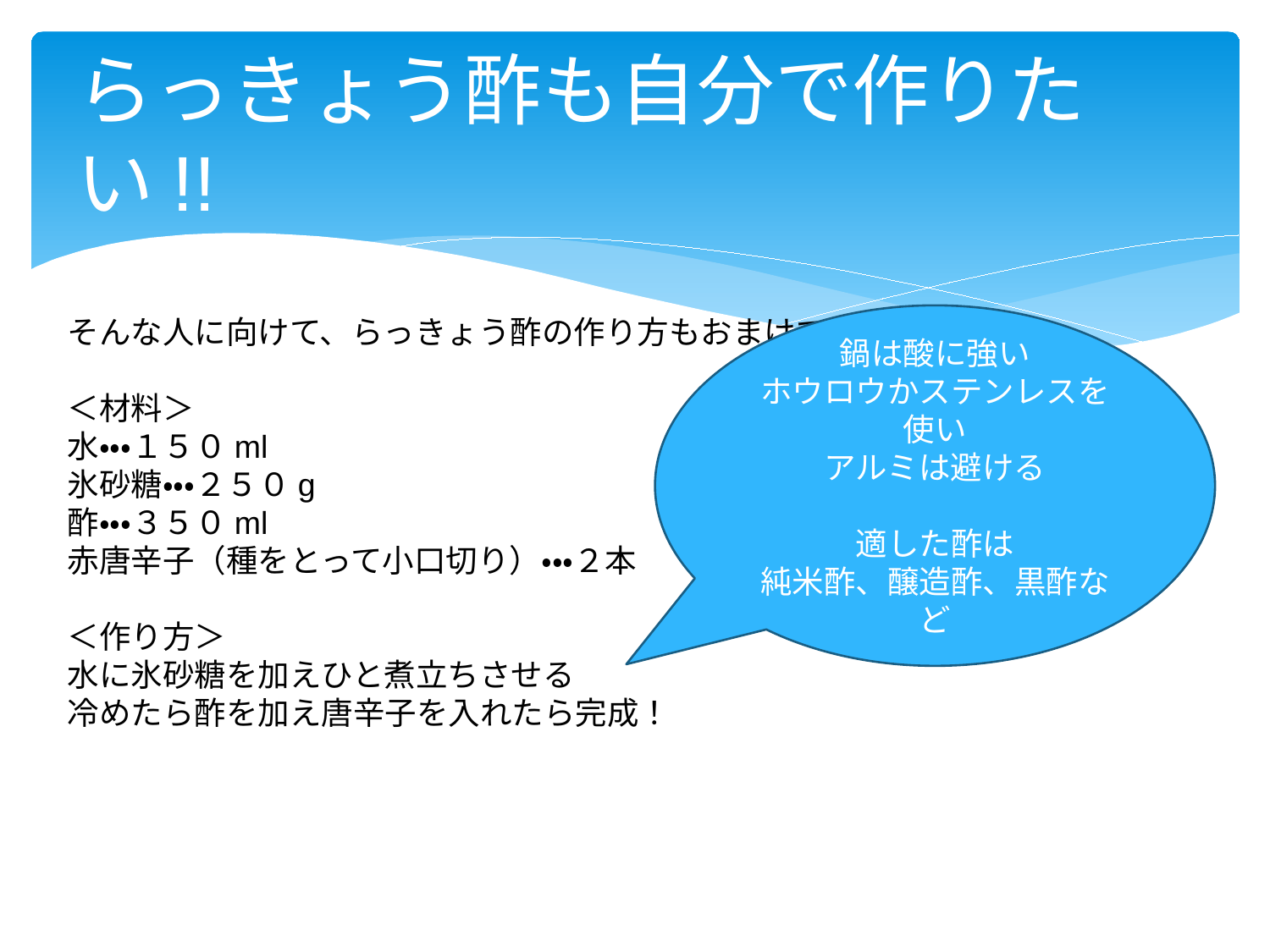

# らっきょう酢も自分で作りたい!!
鍋は酸に強い
ホウロウかステンレスを使い
アルミは避ける

適した酢は
純米酢、醸造酢、黒酢など
そんな人に向けて、らっきょう酢の作り方もおまけで

＜材料＞
水・・・１５０ml
氷砂糖・・・２５０g
酢・・・３５０ml
赤唐辛子（種をとって小口切り）・・・２本
＜作り方＞
水に氷砂糖を加えひと煮立ちさせる
冷めたら酢を加え唐辛子を入れたら完成！